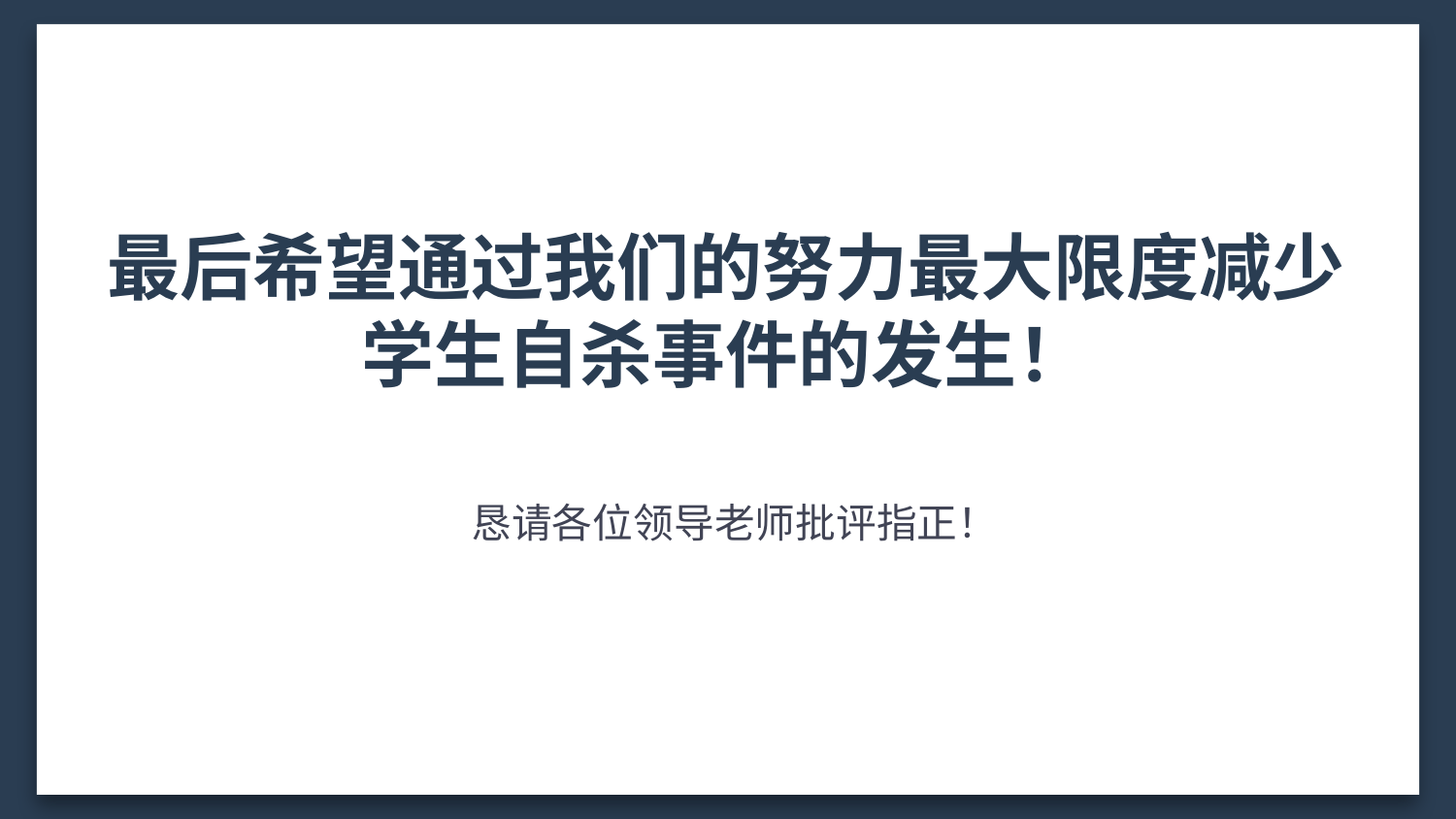

最后希望通过我们的努力最大限度减少学生自杀事件的发生！
恳请各位领导老师批评指正！